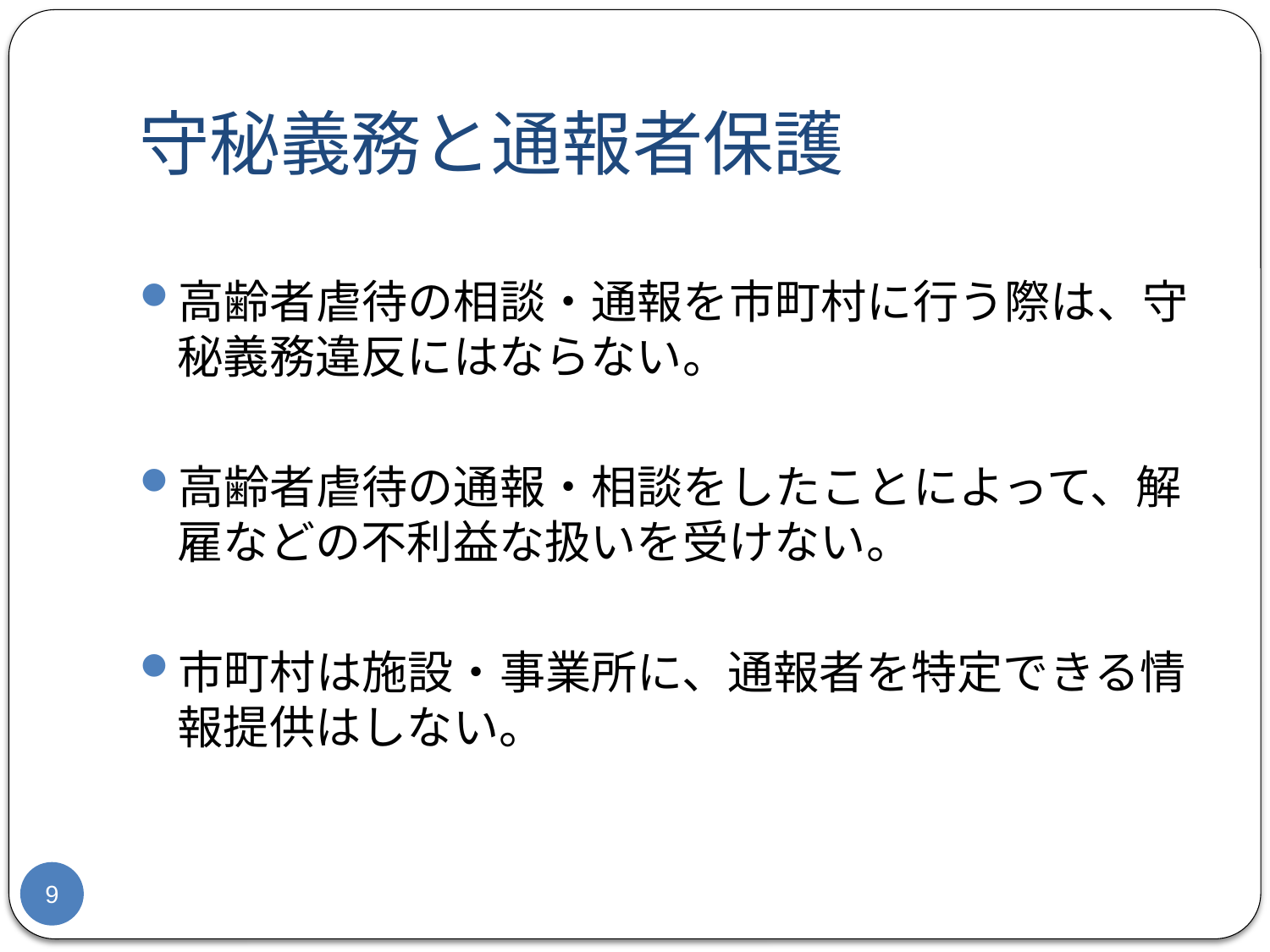

# 守秘義務と通報者保護

高齢者虐待の相談・通報を市町村に行う際は、守秘義務違反にはならない。

高齢者虐待の通報・相談をしたことによって、解雇などの不利益な扱いを受けない。

市町村は施設・事業所に、通報者を特定できる情報提供はしない。

9